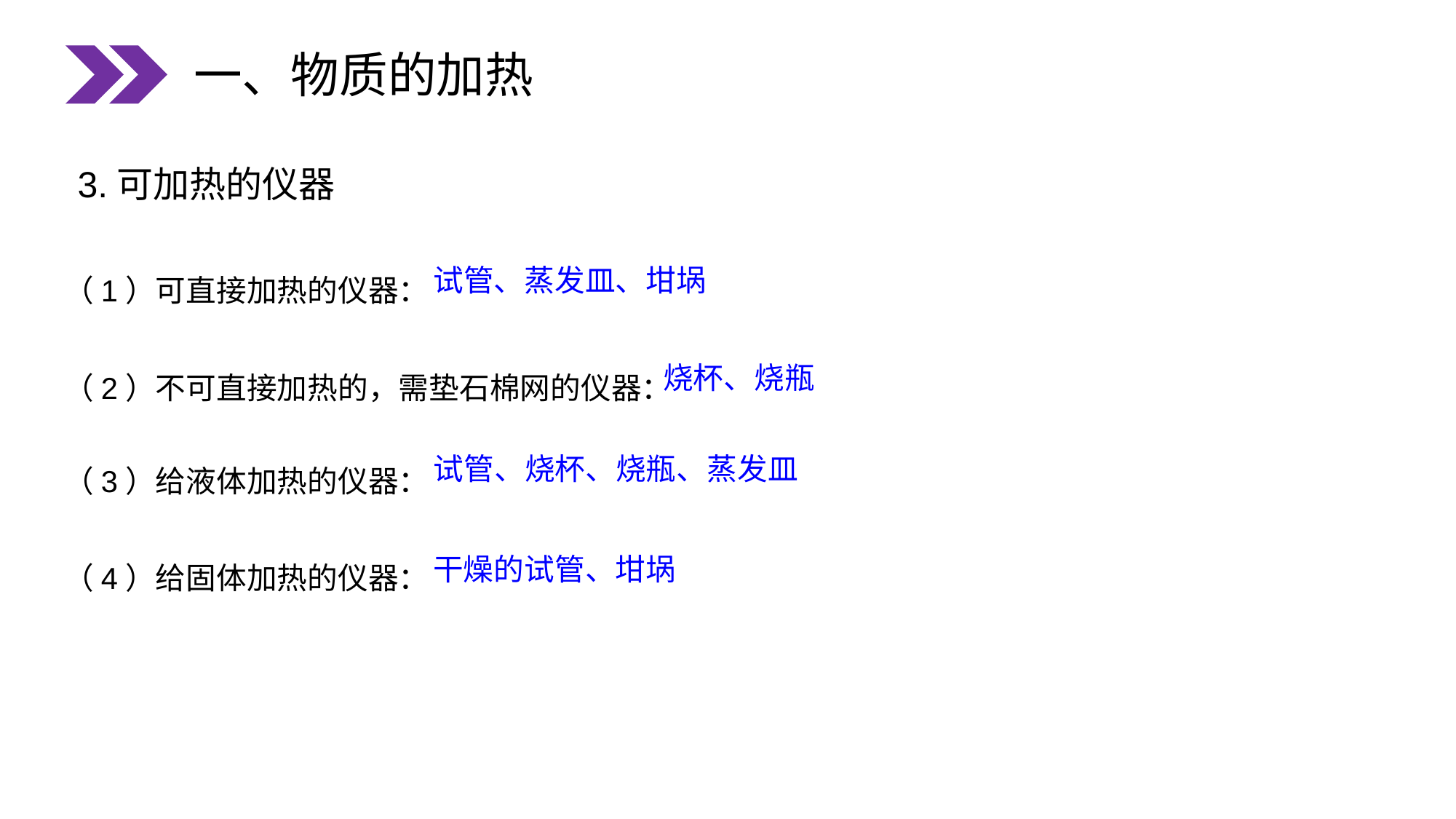

一、物质的加热
3.可加热的仪器
（1）可直接加热的仪器：
（2）不可直接加热的，需垫石棉网的仪器：
试管、蒸发皿、坩埚
烧杯、烧瓶
（3）给液体加热的仪器：
（4）给固体加热的仪器：
试管、烧杯、烧瓶、蒸发皿
干燥的试管、坩埚